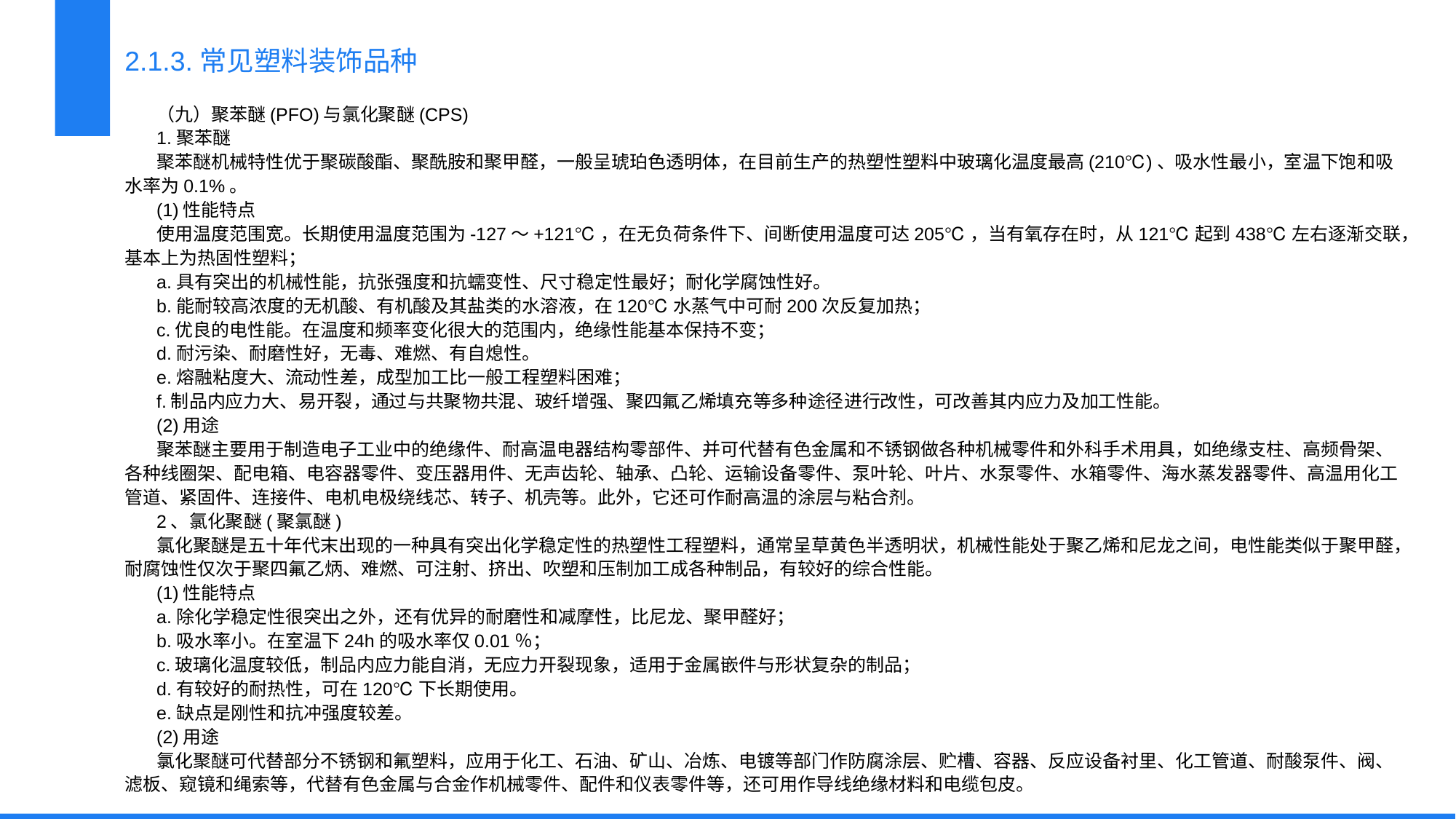

2.1.3.常见塑料装饰品种
（九）聚苯醚(PFO)与氯化聚醚(CPS)
1.聚苯醚
聚苯醚机械特性优于聚碳酸酯、聚酰胺和聚甲醛，一般呈琥珀色透明体，在目前生产的热塑性塑料中玻璃化温度最高(210℃)、吸水性最小，室温下饱和吸水率为0.1%。
(1)性能特点
使用温度范围宽。长期使用温度范围为-127～+121℃，在无负荷条件下、间断使用温度可达205℃，当有氧存在时，从121℃起到438℃左右逐渐交联，基本上为热固性塑料；
a.具有突出的机械性能，抗张强度和抗蠕变性、尺寸稳定性最好；耐化学腐蚀性好。
b.能耐较高浓度的无机酸、有机酸及其盐类的水溶液，在120℃水蒸气中可耐200次反复加热；
c.优良的电性能。在温度和频率变化很大的范围内，绝缘性能基本保持不变；
d.耐污染、耐磨性好，无毒、难燃、有自熄性。
e.熔融粘度大、流动性差，成型加工比一般工程塑料困难；
f.制品内应力大、易开裂，通过与共聚物共混、玻纤增强、聚四氟乙烯填充等多种途径进行改性，可改善其内应力及加工性能。
(2)用途
聚苯醚主要用于制造电子工业中的绝缘件、耐高温电器结构零部件、并可代替有色金属和不锈钢做各种机械零件和外科手术用具，如绝缘支柱、高频骨架、各种线圈架、配电箱、电容器零件、变压器用件、无声齿轮、轴承、凸轮、运输设备零件、泵叶轮、叶片、水泵零件、水箱零件、海水蒸发器零件、高温用化工管道、紧固件、连接件、电机电极绕线芯、转子、机壳等。此外，它还可作耐高温的涂层与粘合剂。
2、氯化聚醚(聚氯醚)
氯化聚醚是五十年代末出现的一种具有突出化学稳定性的热塑性工程塑料，通常呈草黄色半透明状，机械性能处于聚乙烯和尼龙之间，电性能类似于聚甲醛，耐腐蚀性仅次于聚四氟乙炳、难燃、可注射、挤出、吹塑和压制加工成各种制品，有较好的综合性能。
(1)性能特点
a.除化学稳定性很突出之外，还有优异的耐磨性和减摩性，比尼龙、聚甲醛好；
b.吸水率小。在室温下24h的吸水率仅0.01％；
c.玻璃化温度较低，制品内应力能自消，无应力开裂现象，适用于金属嵌件与形状复杂的制品；
d.有较好的耐热性，可在120℃下长期使用。
e.缺点是刚性和抗冲强度较差。
(2)用途
氯化聚醚可代替部分不锈钢和氟塑料，应用于化工、石油、矿山、冶炼、电镀等部门作防腐涂层、贮槽、容器、反应设备衬里、化工管道、耐酸泵件、阀、滤板、窥镜和绳索等，代替有色金属与合金作机械零件、配件和仪表零件等，还可用作导线绝缘材料和电缆包皮。